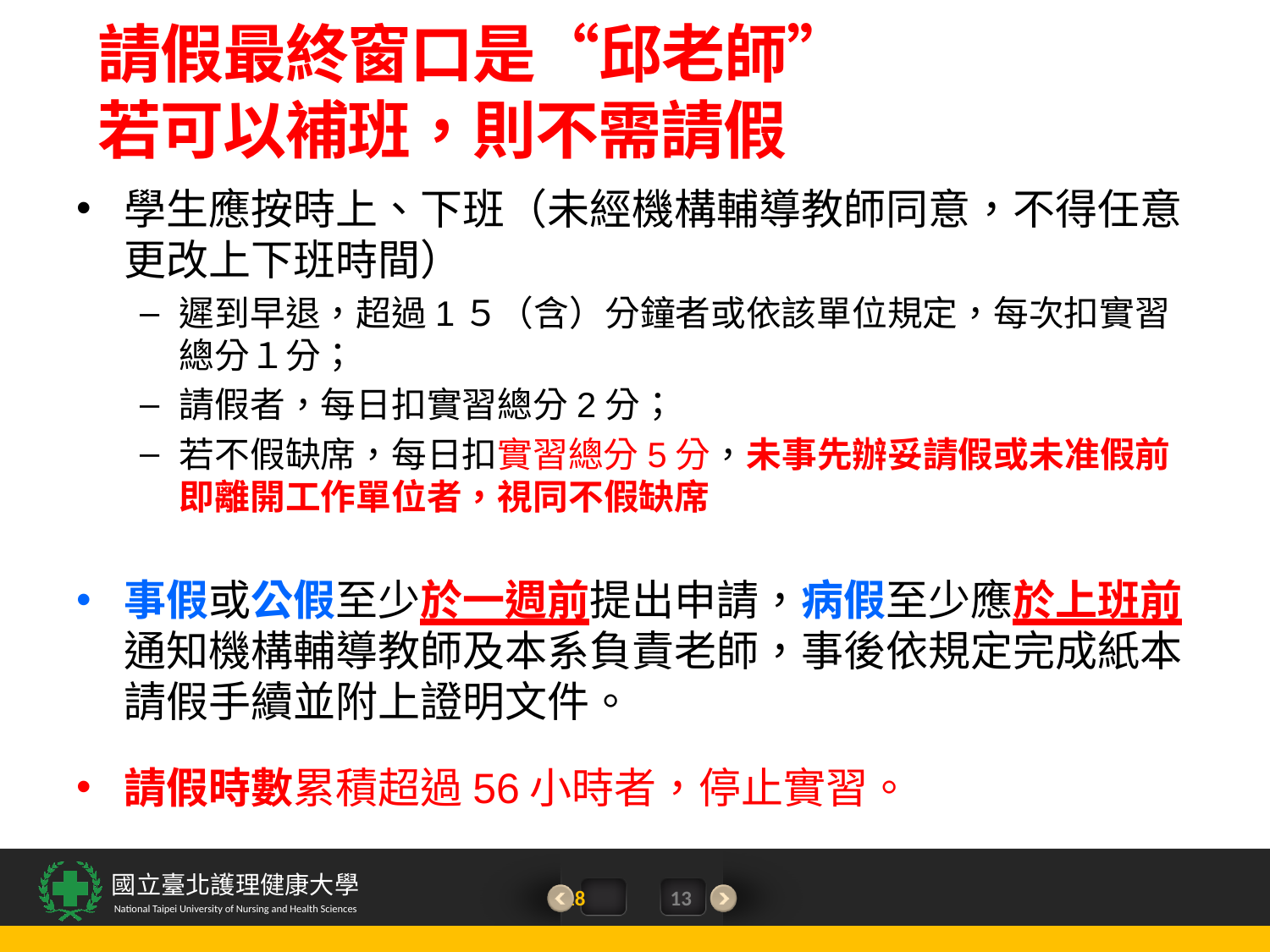

# 請假最終窗口是“邱老師” 若可以補班，則不需請假
學生應按時上、下班（未經機構輔導教師同意，不得任意更改上下班時間）
遲到早退，超過1５（含）分鐘者或依該單位規定，每次扣實習總分１分；
請假者，每日扣實習總分2分；
若不假缺席，每日扣實習總分5分，未事先辦妥請假或未准假前即離開工作單位者，視同不假缺席

事假或公假至少於一週前提出申請，病假至少應於上班前通知機構輔導教師及本系負責老師，事後依規定完成紙本請假手續並附上證明文件。

請假時數累積超過56小時者，停止實習。